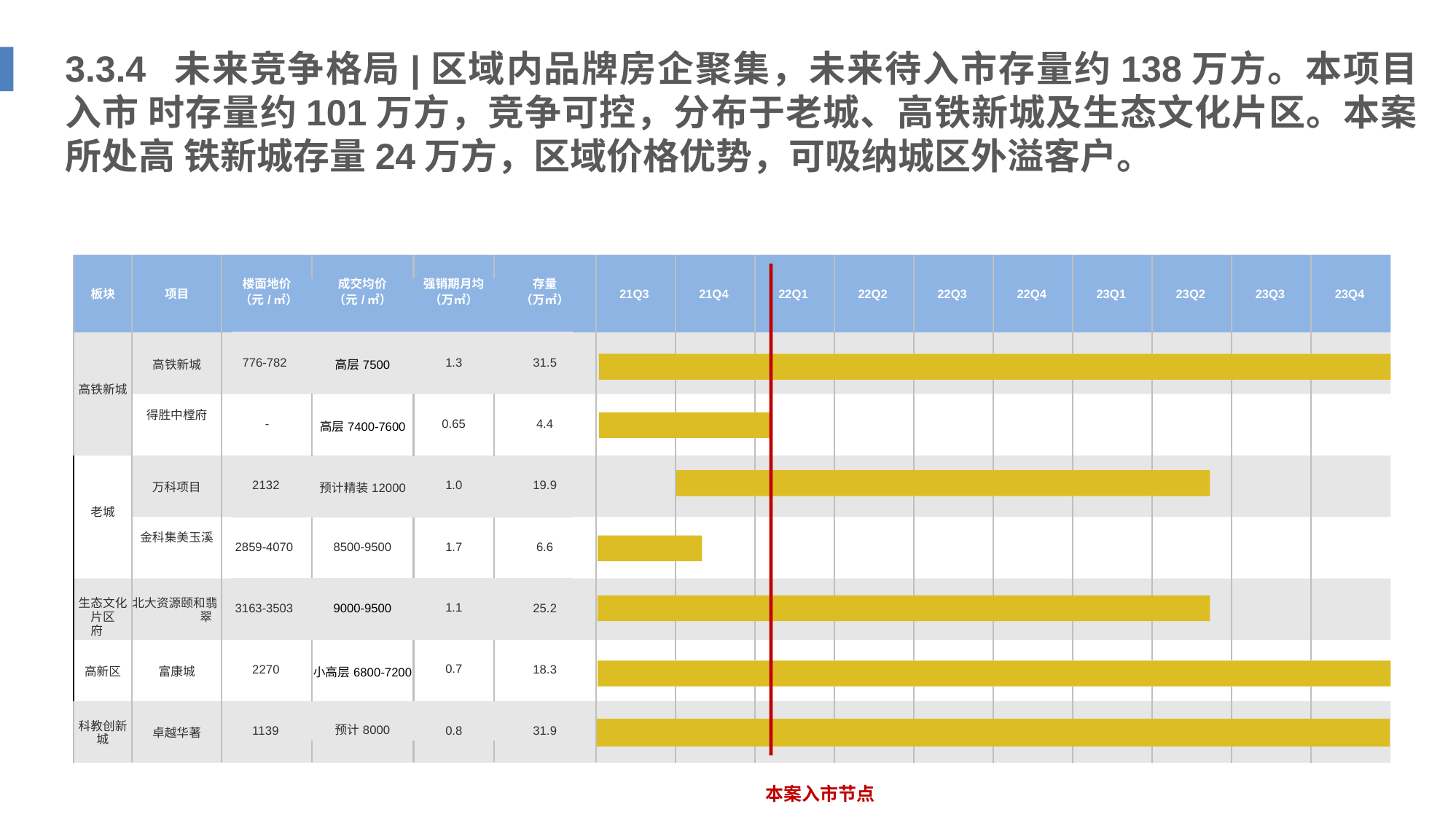

# 3.3.4 未来竞争格局|区域内品牌房企聚集，未来待入市存量约138万方。本项目入市 时存量约101万方，竞争可控，分布于老城、高铁新城及生态文化片区。本案所处高 铁新城存量24万方，区域价格优势，可吸纳城区外溢客户。

| 楼面地价 | 成交均价 | 强销期月均 | 存量 |
| --- | --- | --- | --- |
| （元/㎡） | （元/㎡） | （万㎡） | （万㎡） |
| 776-782 | 高层7500 | 1.3 | 31.5 |
| - | 高层7400-7600 | 0.65 | 4.4 |
| 2132 | 预计精装12000 | 1.0 | 19.9 |
| 2859-4070 | 8500-9500 | 1.7 | 6.6 |
| 3163-3503 | 9000-9500 | 1.1 | 25.2 |
| 2270 | 小高层6800-7200 | 0.7 | 18.3 |
| 1139 | 预计8000 | 0.8 | 31.9 |
板块
项目
21Q3
21Q4
22Q1
22Q2
22Q3
22Q4
23Q1
23Q2
23Q3
23Q4

高铁新城

高铁新城

得胜中樘府

万科项目

老城

金科集美玉溪

生态文化 北大资源颐和翡 片区	翠府

高新区
富康城

科教创新 城

卓越华著

本案入市节点